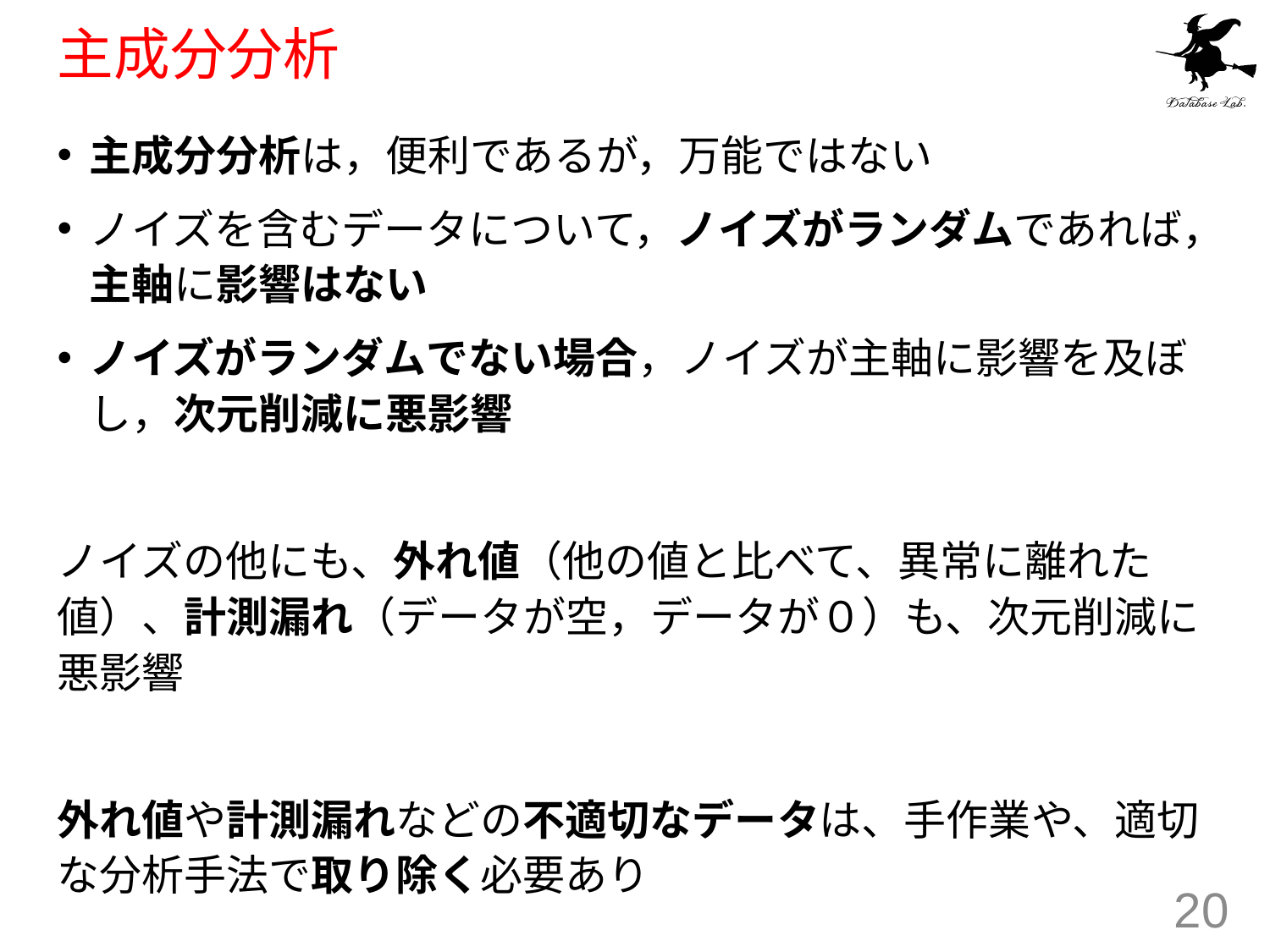

# 主成分分析
主成分分析は，便利であるが，万能ではない
ノイズを含むデータについて，ノイズがランダムであれば，主軸に影響はない
ノイズがランダムでない場合，ノイズが主軸に影響を及ぼし，次元削減に悪影響

ノイズの他にも、外れ値（他の値と比べて、異常に離れた値）、計測漏れ（データが空，データが０）も、次元削減に悪影響

外れ値や計測漏れなどの不適切なデータは、手作業や、適切な分析手法で取り除く必要あり
20